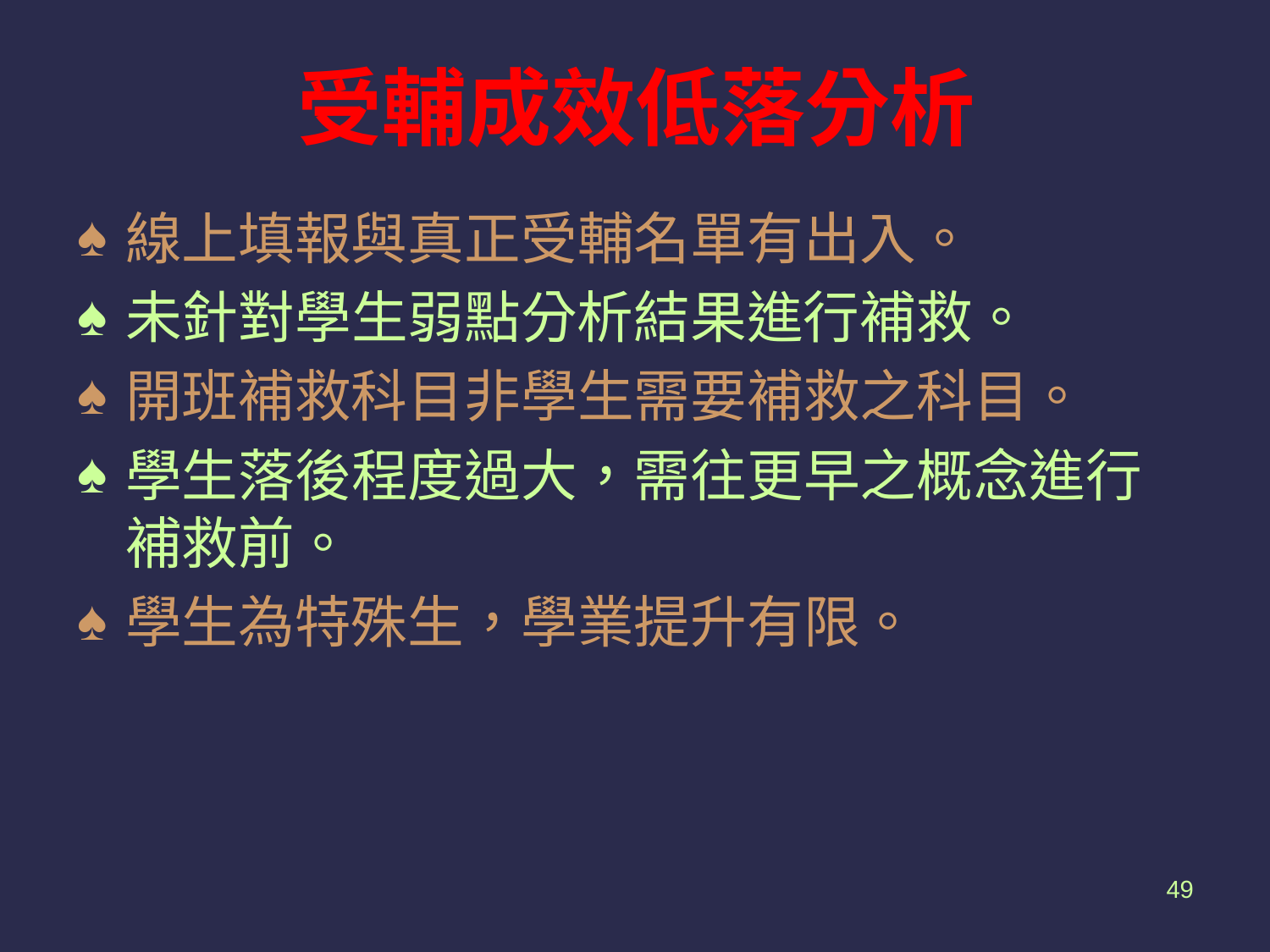

# 受輔成效低落分析
線上填報與真正受輔名單有出入。
未針對學生弱點分析結果進行補救。
開班補救科目非學生需要補救之科目。
學生落後程度過大，需往更早之概念進行補救前。
學生為特殊生，學業提升有限。
49